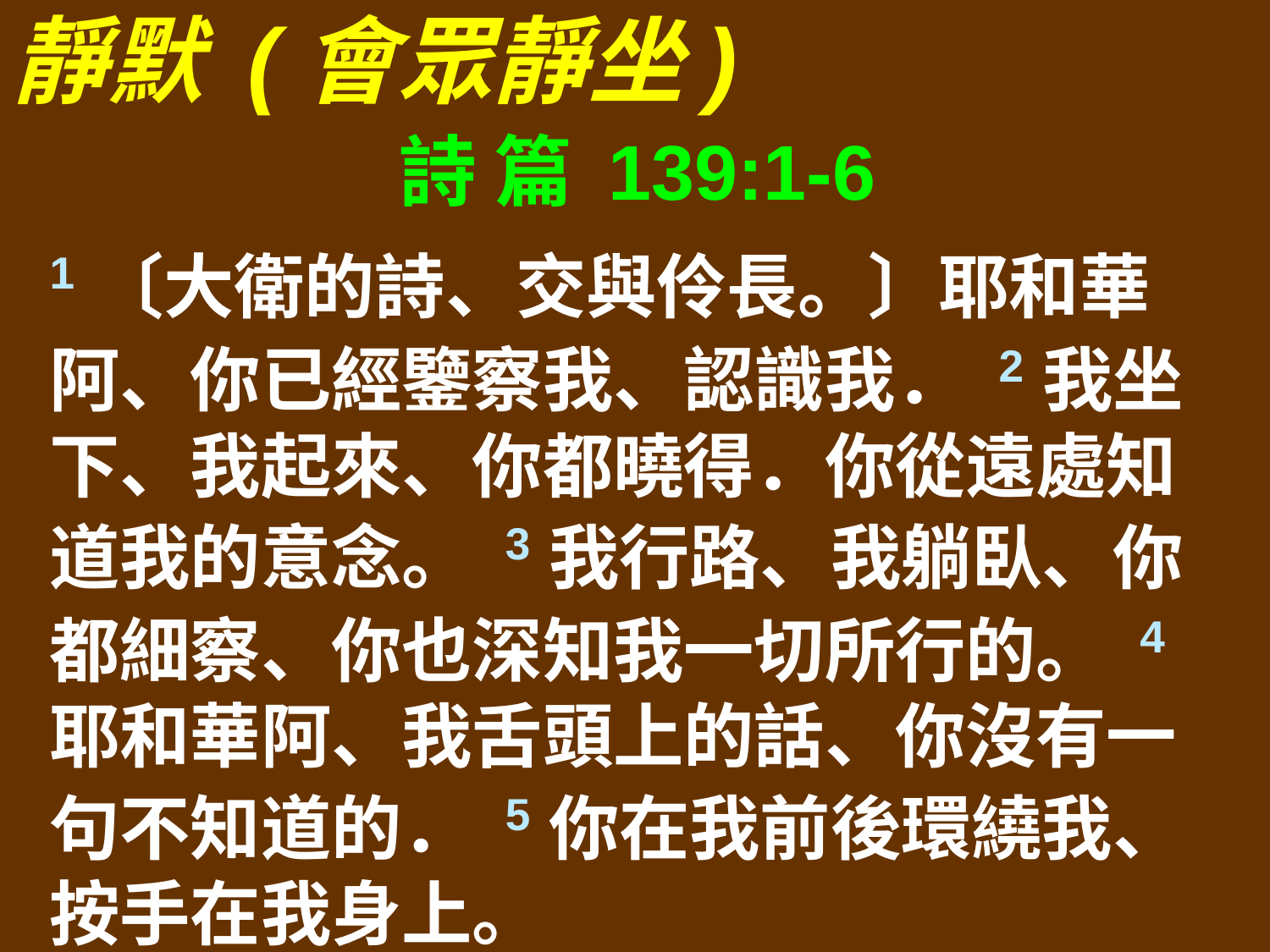

靜默 (會眾靜坐)
詩 篇 139:1-6
1〔大衛的詩、交與伶長。〕耶和華阿、你已經鑒察我、認識我． 2我坐下、我起來、你都曉得．你從遠處知道我的意念。 3我行路、我躺臥、你都細察、你也深知我一切所行的。 4耶和華阿、我舌頭上的話、你沒有一句不知道的． 5你在我前後環繞我、按手在我身上。